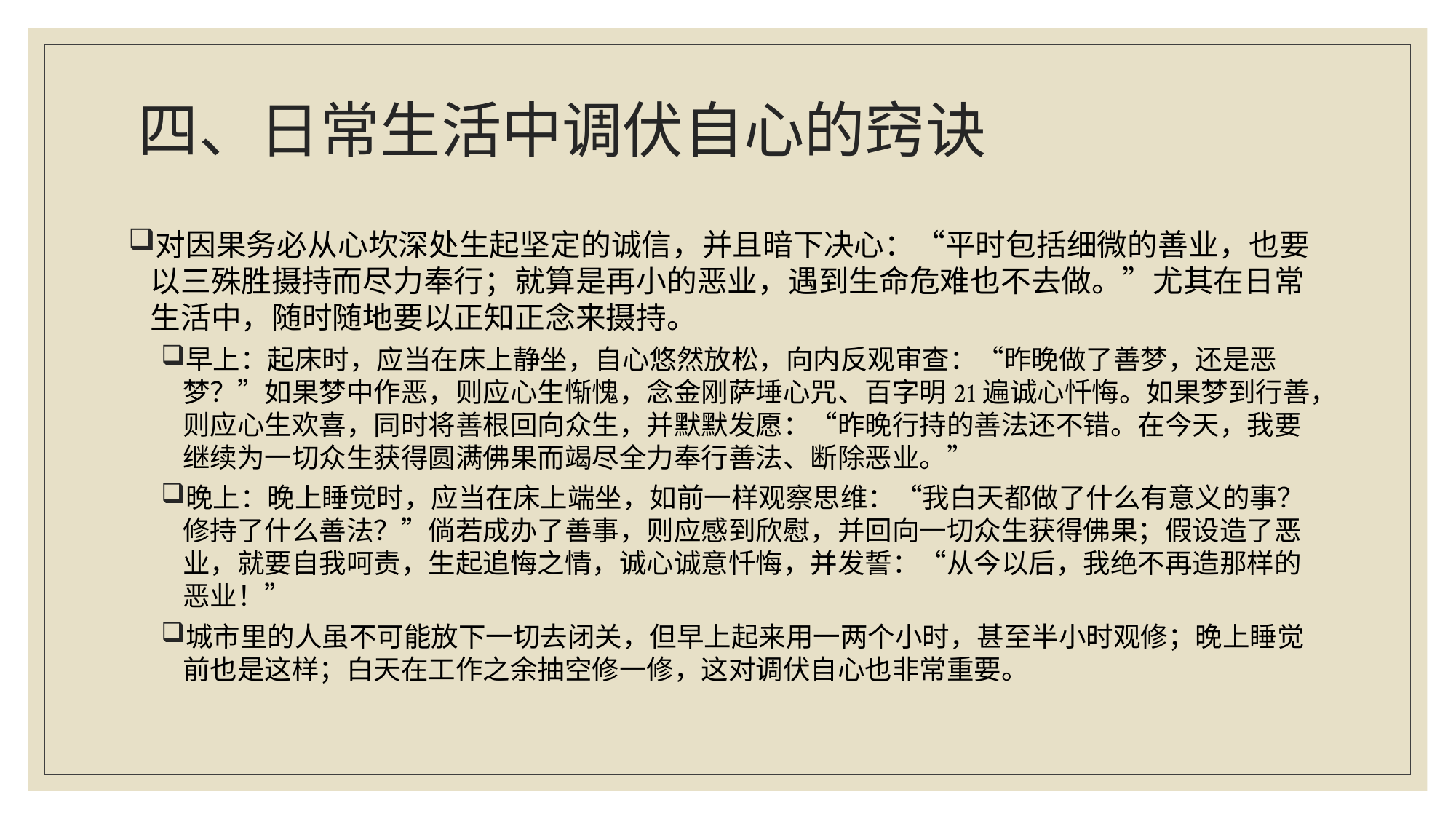

# 四、日常生活中调伏自心的窍诀
对因果务必从心坎深处生起坚定的诚信，并且暗下决心：“平时包括细微的善业，也要以三殊胜摄持而尽力奉行；就算是再小的恶业，遇到生命危难也不去做。”尤其在日常生活中，随时随地要以正知正念来摄持。
早上：起床时，应当在床上静坐，自心悠然放松，向内反观审查：“昨晚做了善梦，还是恶梦？”如果梦中作恶，则应心生惭愧，念金刚萨埵心咒、百字明21遍诚心忏悔。如果梦到行善，则应心生欢喜，同时将善根回向众生，并默默发愿：“昨晚行持的善法还不错。在今天，我要继续为一切众生获得圆满佛果而竭尽全力奉行善法、断除恶业。”
晚上：晚上睡觉时，应当在床上端坐，如前一样观察思维：“我白天都做了什么有意义的事？修持了什么善法？”倘若成办了善事，则应感到欣慰，并回向一切众生获得佛果；假设造了恶业，就要自我呵责，生起追悔之情，诚心诚意忏悔，并发誓：“从今以后，我绝不再造那样的恶业！”
城市里的人虽不可能放下一切去闭关，但早上起来用一两个小时，甚至半小时观修；晚上睡觉前也是这样；白天在工作之余抽空修一修，这对调伏自心也非常重要。